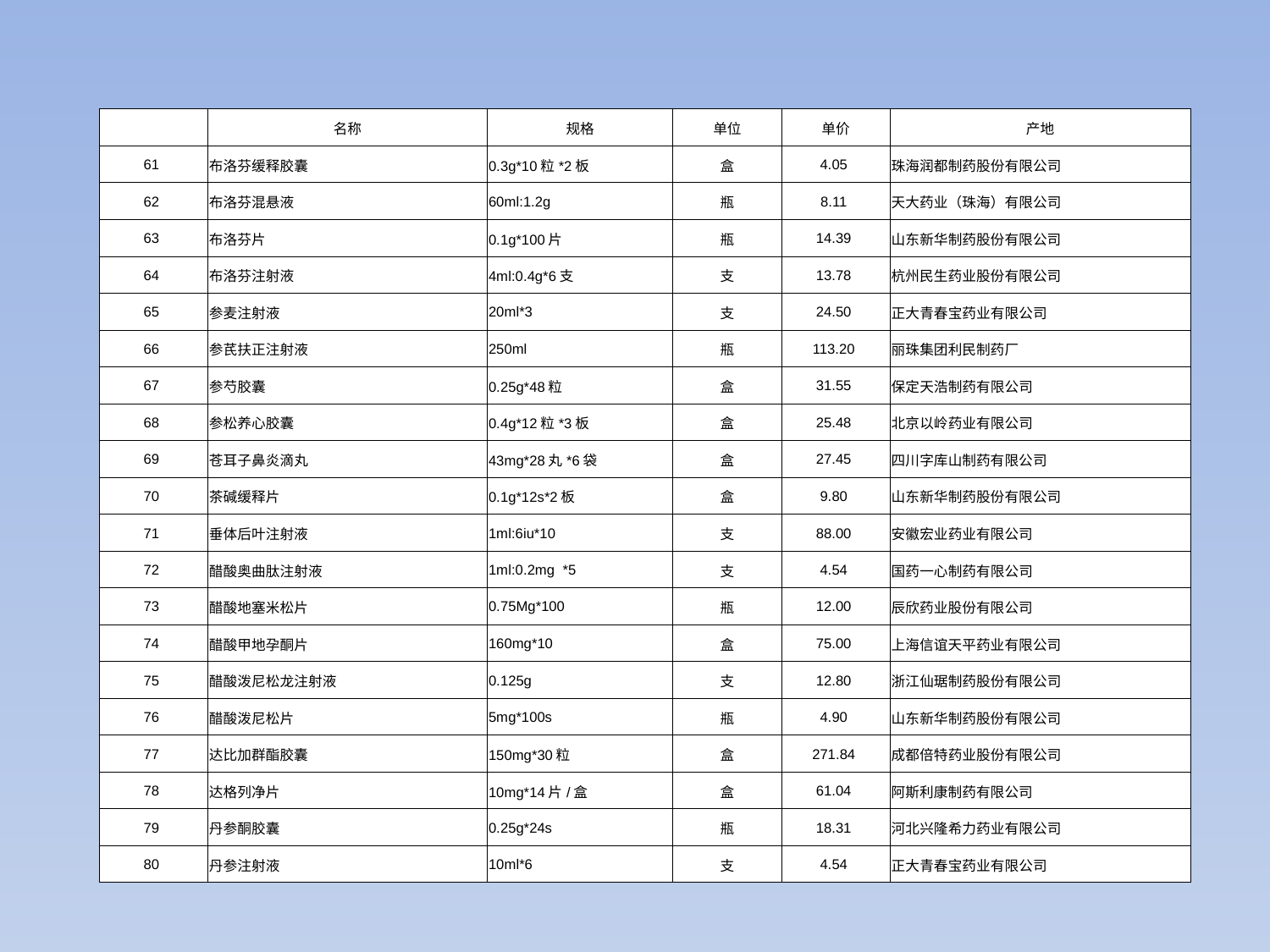

|  | 名称 | 规格 | 单位 | 单价 | 产地 |
| --- | --- | --- | --- | --- | --- |
| 61 | 布洛芬缓释胶囊 | 0.3g\*10粒\*2板 | 盒 | 4.05 | 珠海润都制药股份有限公司 |
| 62 | 布洛芬混悬液 | 60ml:1.2g | 瓶 | 8.11 | 天大药业（珠海）有限公司 |
| 63 | 布洛芬片 | 0.1g\*100片 | 瓶 | 14.39 | 山东新华制药股份有限公司 |
| 64 | 布洛芬注射液 | 4ml:0.4g\*6支 | 支 | 13.78 | 杭州民生药业股份有限公司 |
| 65 | 参麦注射液 | 20ml\*3 | 支 | 24.50 | 正大青春宝药业有限公司 |
| 66 | 参芪扶正注射液 | 250ml | 瓶 | 113.20 | 丽珠集团利民制药厂 |
| 67 | 参芍胶囊 | 0.25g\*48粒 | 盒 | 31.55 | 保定天浩制药有限公司 |
| 68 | 参松养心胶囊 | 0.4g\*12粒\*3板 | 盒 | 25.48 | 北京以岭药业有限公司 |
| 69 | 苍耳子鼻炎滴丸 | 43mg\*28丸\*6袋 | 盒 | 27.45 | 四川字库山制药有限公司 |
| 70 | 茶碱缓释片 | 0.1g\*12s\*2板 | 盒 | 9.80 | 山东新华制药股份有限公司 |
| 71 | 垂体后叶注射液 | 1ml:6iu\*10 | 支 | 88.00 | 安徽宏业药业有限公司 |
| 72 | 醋酸奥曲肽注射液 | 1ml:0.2mg \*5 | 支 | 4.54 | 国药一心制药有限公司 |
| 73 | 醋酸地塞米松片 | 0.75Mg\*100 | 瓶 | 12.00 | 辰欣药业股份有限公司 |
| 74 | 醋酸甲地孕酮片 | 160mg\*10 | 盒 | 75.00 | 上海信谊天平药业有限公司 |
| 75 | 醋酸泼尼松龙注射液 | 0.125g | 支 | 12.80 | 浙江仙琚制药股份有限公司 |
| 76 | 醋酸泼尼松片 | 5mg\*100s | 瓶 | 4.90 | 山东新华制药股份有限公司 |
| 77 | 达比加群酯胶囊 | 150mg\*30粒 | 盒 | 271.84 | 成都倍特药业股份有限公司 |
| 78 | 达格列净片 | 10mg\*14片/盒 | 盒 | 61.04 | 阿斯利康制药有限公司 |
| 79 | 丹参酮胶囊 | 0.25g\*24s | 瓶 | 18.31 | 河北兴隆希力药业有限公司 |
| 80 | 丹参注射液 | 10ml\*6 | 支 | 4.54 | 正大青春宝药业有限公司 |